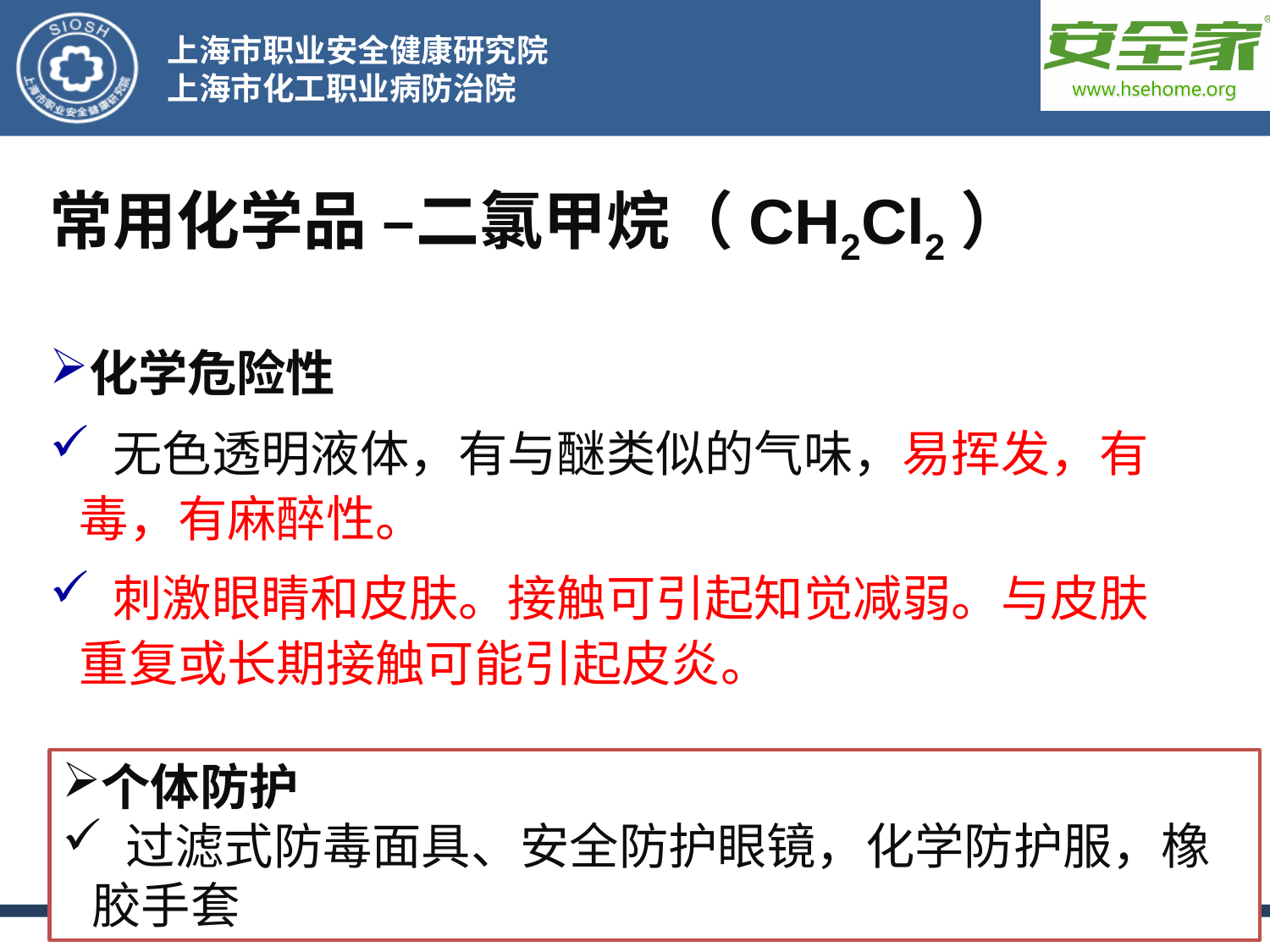

常用化学品 –二氯甲烷（CH2Cl2）

化学危险性
 无色透明液体，有与醚类似的气味，易挥发，有毒，有麻醉性。
 刺激眼睛和皮肤。接触可引起知觉减弱。与皮肤重复或长期接触可能引起皮炎。
个体防护
 过滤式防毒面具、安全防护眼镜，化学防护服，橡胶手套